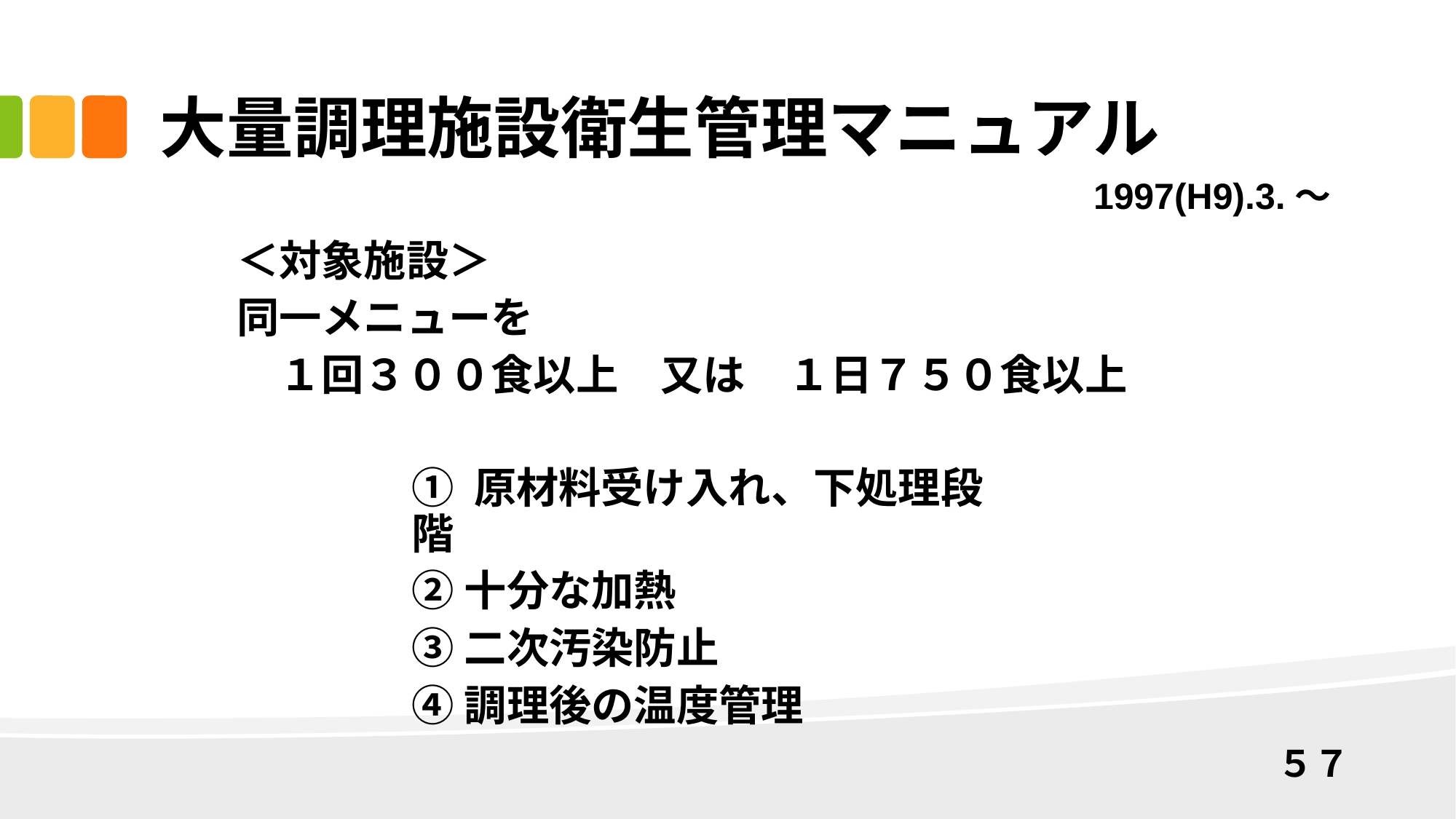

# 大量調理施設衛生管理マニュアル
1997(H9).3.～
＜対象施設＞
同一メニューを
　１回３００食以上　又は　１日７５０食以上

① 原材料受け入れ、下処理段階
②十分な加熱
③二次汚染防止
④調理後の温度管理
５７